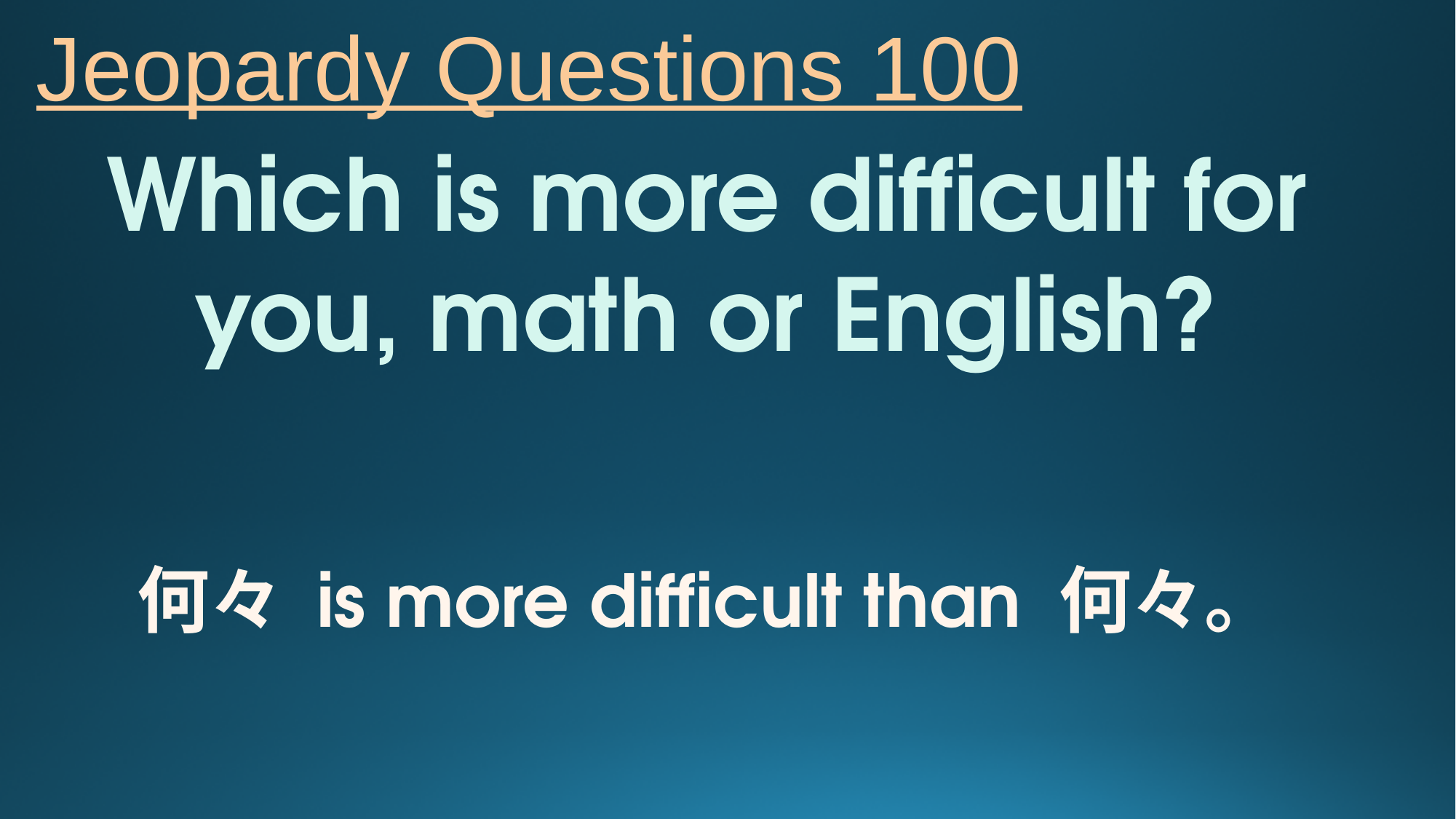

# Jeopardy Questions 100
Which is more difficult for you, math or English?
何々 is more difficult than 何々。